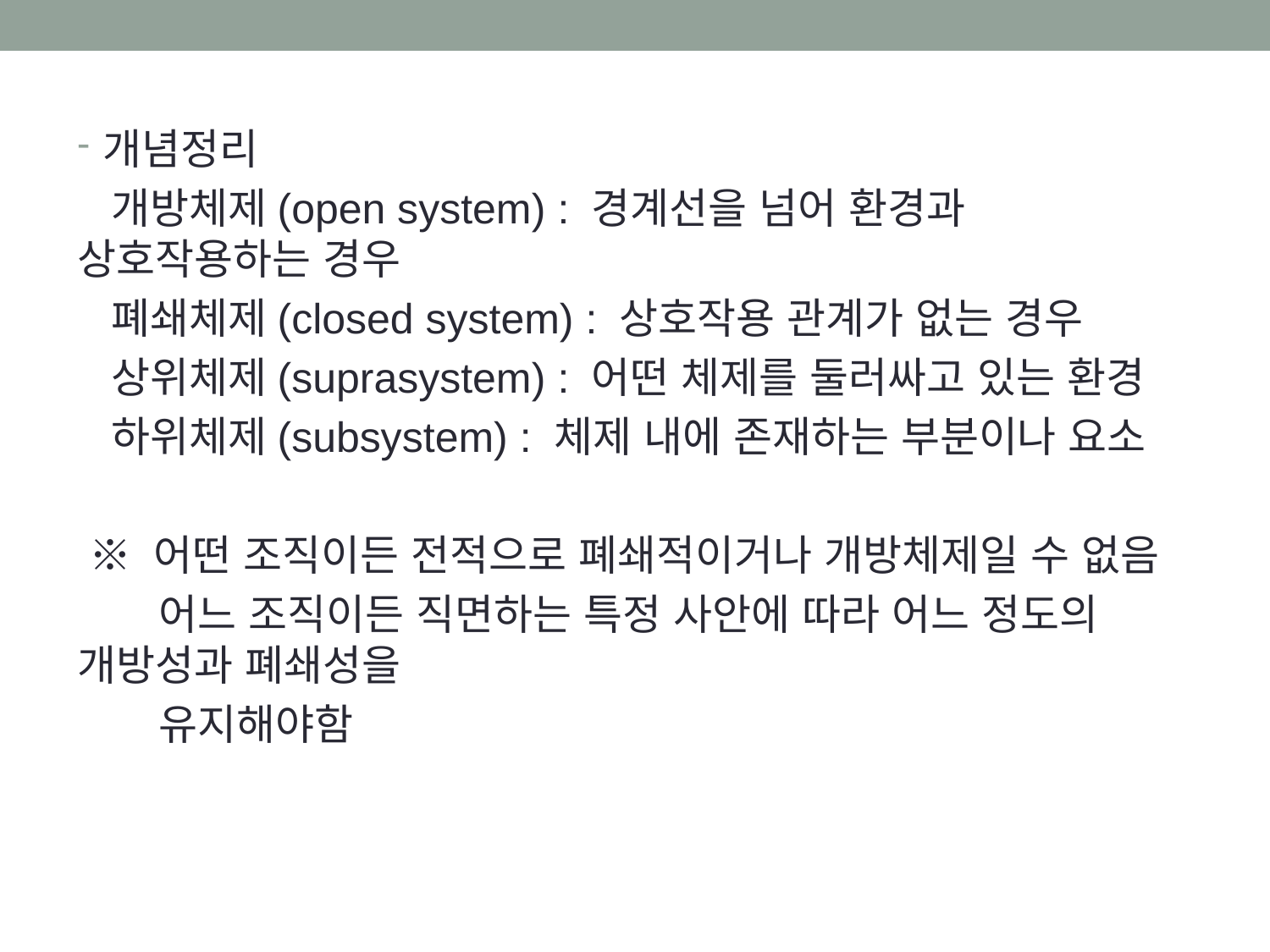

개념정리
  개방체제(open system) : 경계선을 넘어 환경과 상호작용하는 경우
  폐쇄체제(closed system) : 상호작용 관계가 없는 경우
  상위체제(suprasystem) : 어떤 체제를 둘러싸고 있는 환경
  하위체제(subsystem) : 체제 내에 존재하는 부분이나 요소

 ※ 어떤 조직이든 전적으로 폐쇄적이거나 개방체제일 수 없음
      어느 조직이든 직면하는 특정 사안에 따라 어느 정도의 개방성과 폐쇄성을
      유지해야함